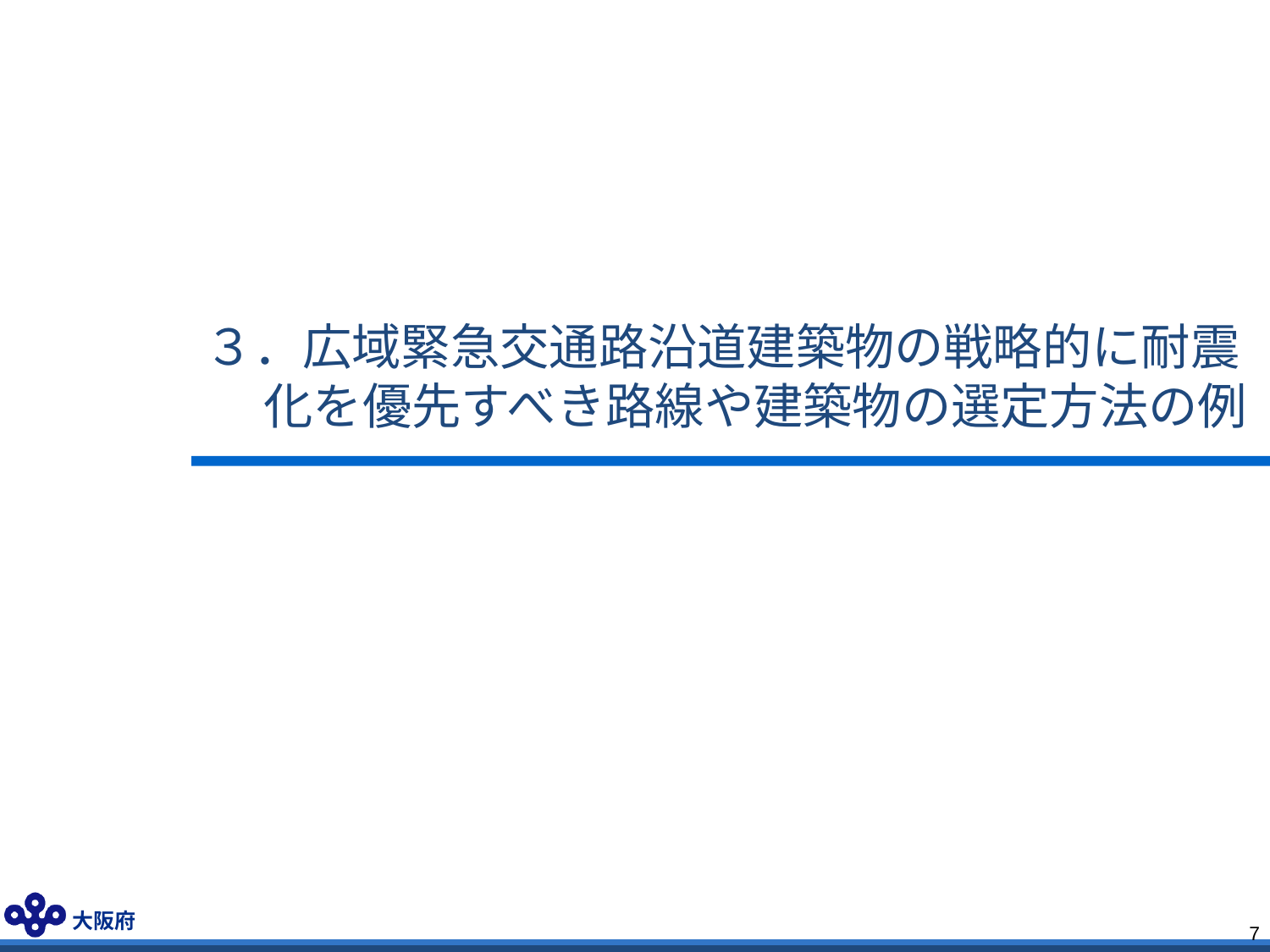

# ３．広域緊急交通路沿道建築物の戦略的に耐震化を優先すべき路線や建築物の選定方法の例

7